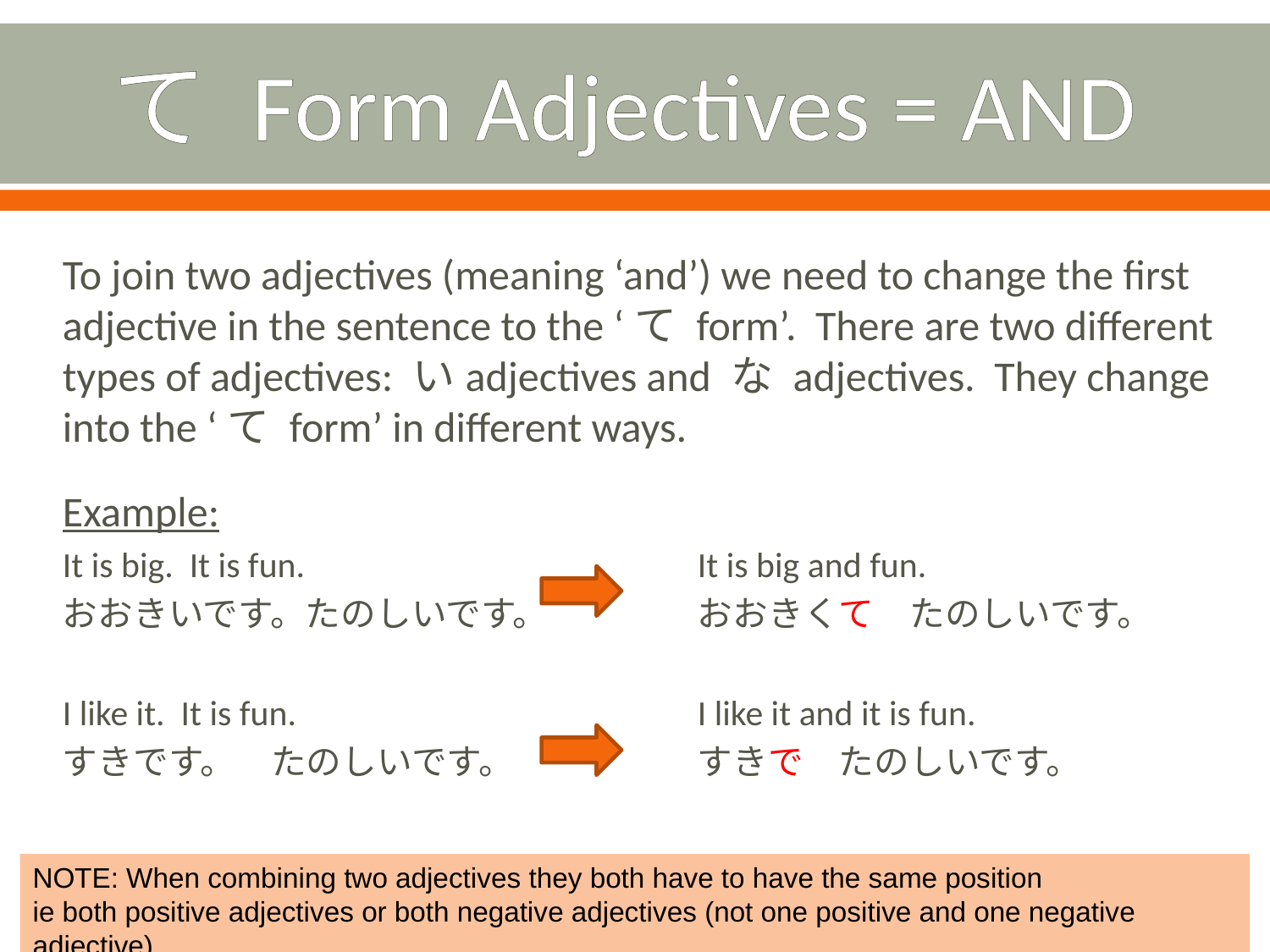

# て Form Adjectives = AND
To join two adjectives (meaning ‘and’) we need to change the first adjective in the sentence to the ‘て form’.  There are two different types of adjectives: いadjectives and な adjectives.  They change into the ‘て form’ in different ways.
Example:
It is big.  It is fun.  			It is big and fun.
おおきいです。たのしいです。		おおきくて　たのしいです。

I like it.  It is fun.				I like it and it is fun.
すきです。　たのしいです。		すきで　たのしいです。

NOTE: When combining two adjectives they both have to have the same position
ie both positive adjectives or both negative adjectives (not one positive and one negative adjective)